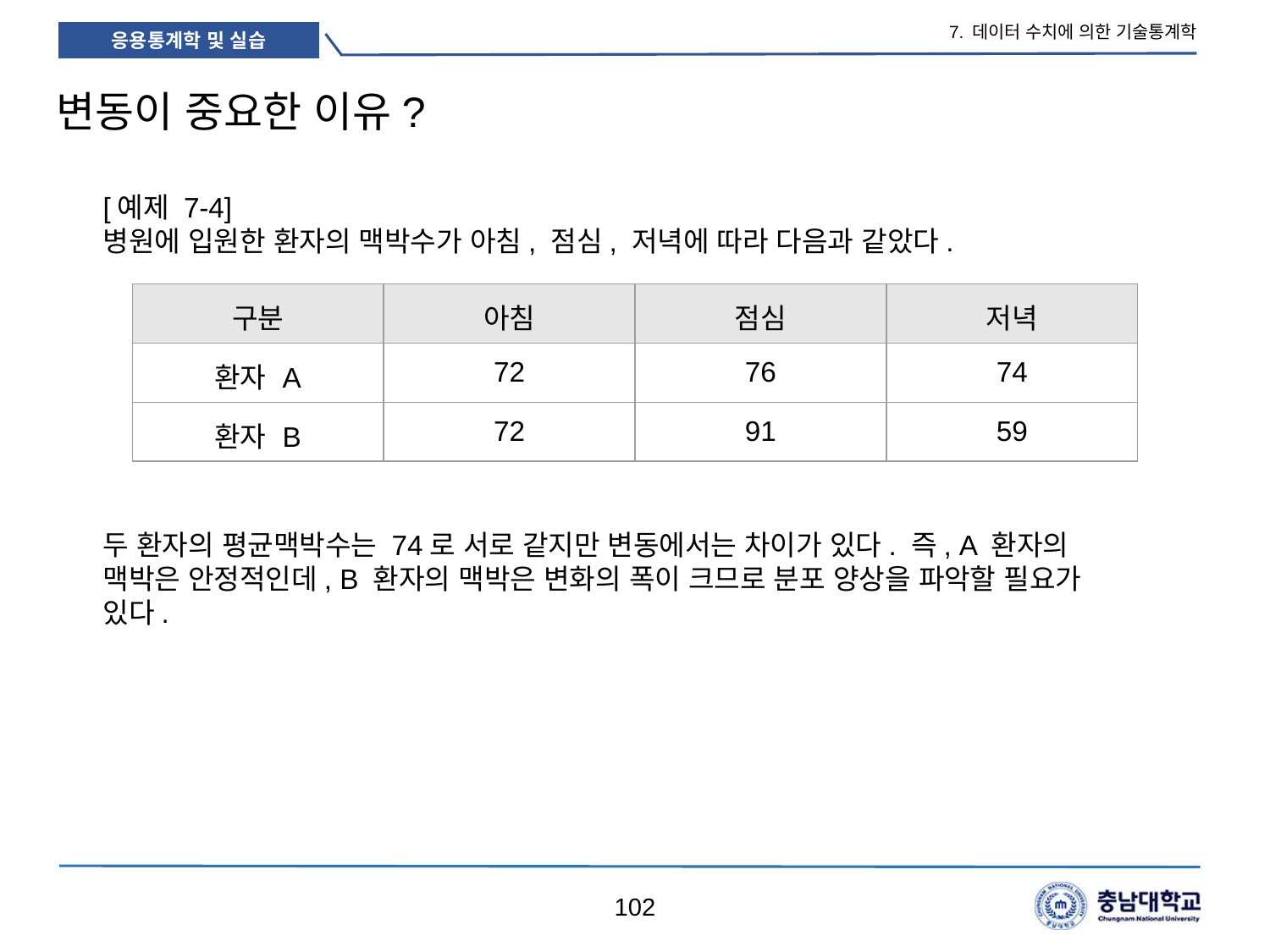

7. 데이터 수치에 의한 기술통계학
# 변동이 중요한 이유?
[예제 7-4]
병원에 입원한 환자의 맥박수가 아침, 점심, 저녁에 따라 다음과 같았다.

두 환자의 평균맥박수는 74로 서로 같지만 변동에서는 차이가 있다. 즉, A 환자의 맥박은 안정적인데, B 환자의 맥박은 변화의 폭이 크므로 분포 양상을 파악할 필요가 있다.

| 구분 | 아침 | 점심 | 저녁 |
| --- | --- | --- | --- |
| 환자 A | 72 | 76 | 74 |
| 환자 B | 72 | 91 | 59 |
102